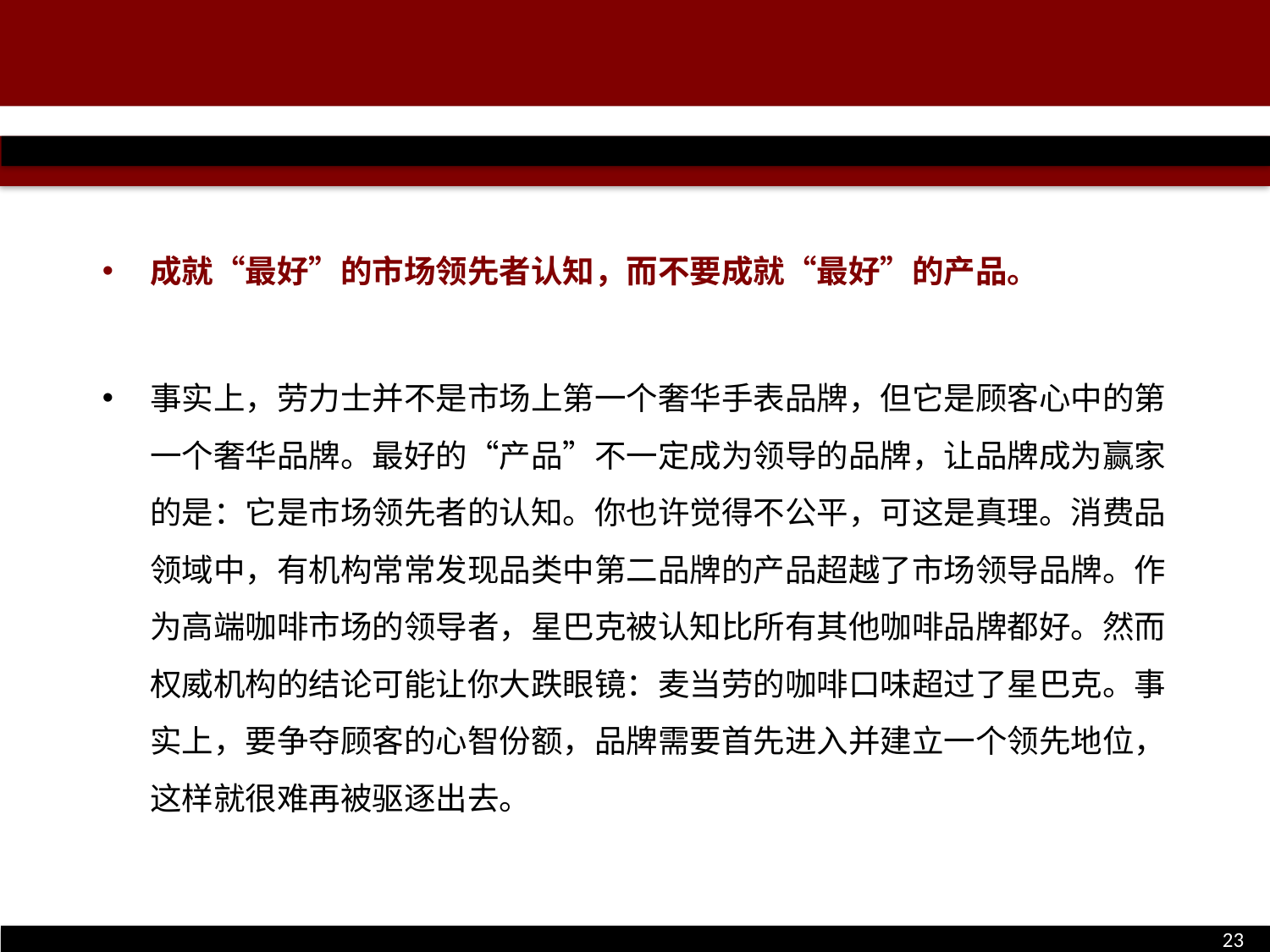

成就“最好”的市场领先者认知，而不要成就“最好”的产品。

事实上，劳力士并不是市场上第一个奢华手表品牌，但它是顾客心中的第一个奢华品牌。最好的“产品”不一定成为领导的品牌，让品牌成为赢家的是：它是市场领先者的认知。你也许觉得不公平，可这是真理。消费品领域中，有机构常常发现品类中第二品牌的产品超越了市场领导品牌。作为高端咖啡市场的领导者，星巴克被认知比所有其他咖啡品牌都好。然而权威机构的结论可能让你大跌眼镜：麦当劳的咖啡口味超过了星巴克。事实上，要争夺顾客的心智份额，品牌需要首先进入并建立一个领先地位，这样就很难再被驱逐出去。